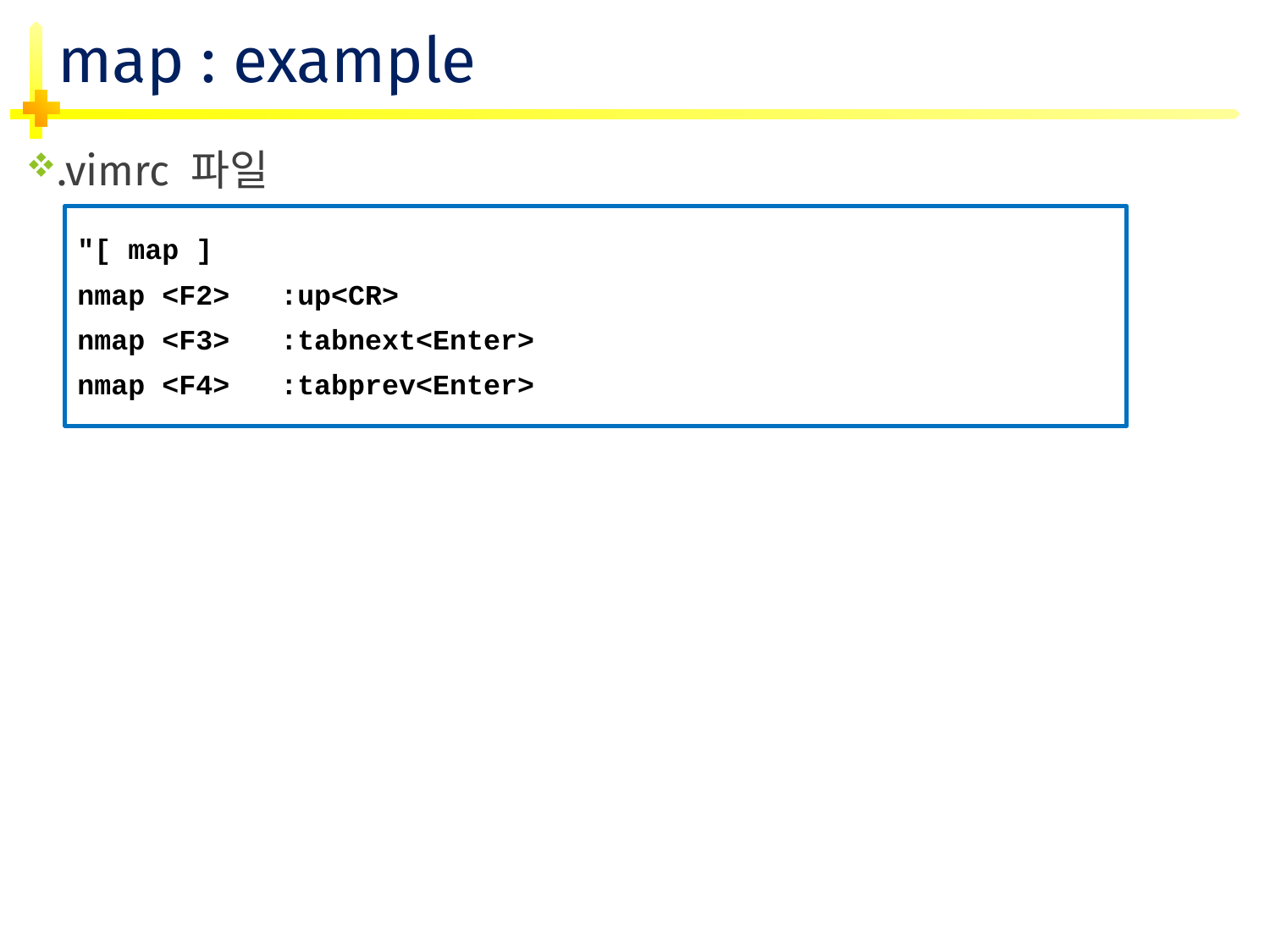

# map : example
.vimrc 파일
"[ map ]
nmap <F2>   :up<CR>
nmap <F3>   :tabnext<Enter>
nmap <F4>   :tabprev<Enter>